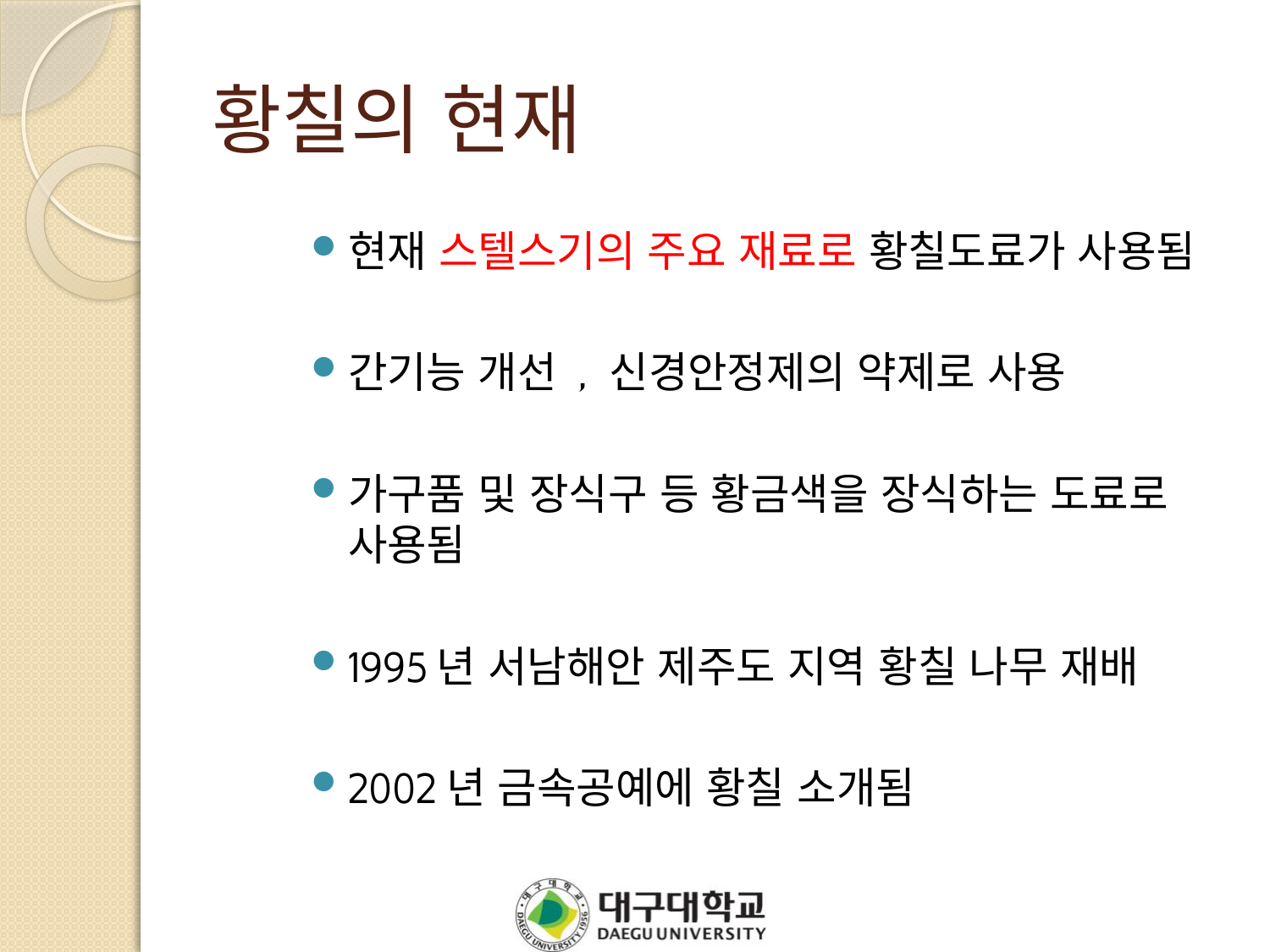

# 황칠의 현재
현재 스텔스기의 주요 재료로 황칠도료가 사용됨

간기능 개선 , 신경안정제의 약제로 사용

가구품 및 장식구 등 황금색을 장식하는 도료로 사용됨

1995년 서남해안 제주도 지역 황칠 나무 재배

2002년 금속공예에 황칠 소개됨